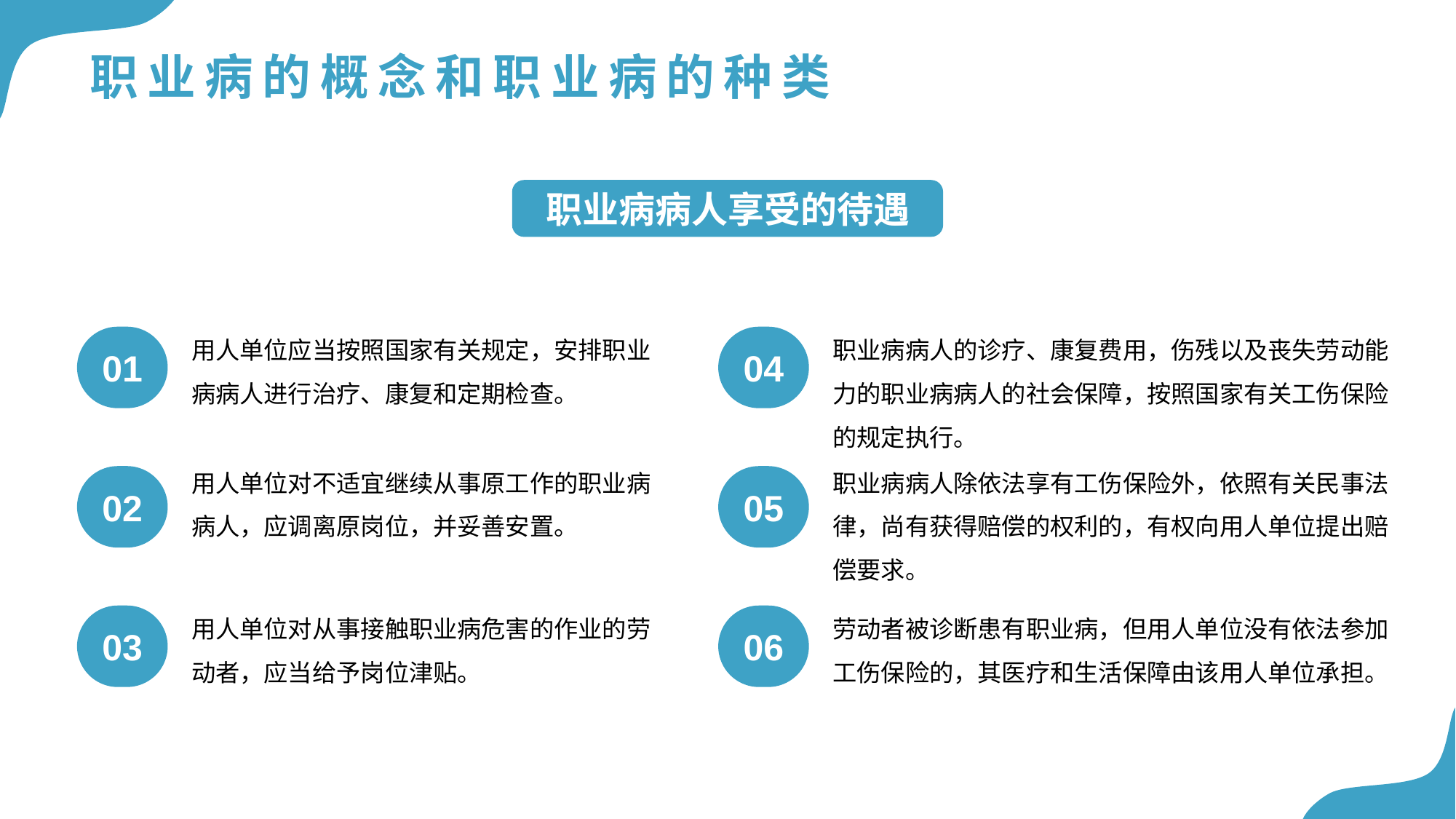

# 职业病的概念和职业病的种类
职业病病人享受的待遇
用人单位应当按照国家有关规定，安排职业病病人进行治疗、康复和定期检查。
职业病病人的诊疗、康复费用，伤残以及丧失劳动能力的职业病病人的社会保障，按照国家有关工伤保险的规定执行。
01
04
用人单位对不适宜继续从事原工作的职业病病人，应调离原岗位，并妥善安置。
职业病病人除依法享有工伤保险外，依照有关民事法律，尚有获得赔偿的权利的，有权向用人单位提出赔偿要求。
02
05
用人单位对从事接触职业病危害的作业的劳动者，应当给予岗位津贴。
劳动者被诊断患有职业病，但用人单位没有依法参加工伤保险的，其医疗和生活保障由该用人单位承担。
03
06